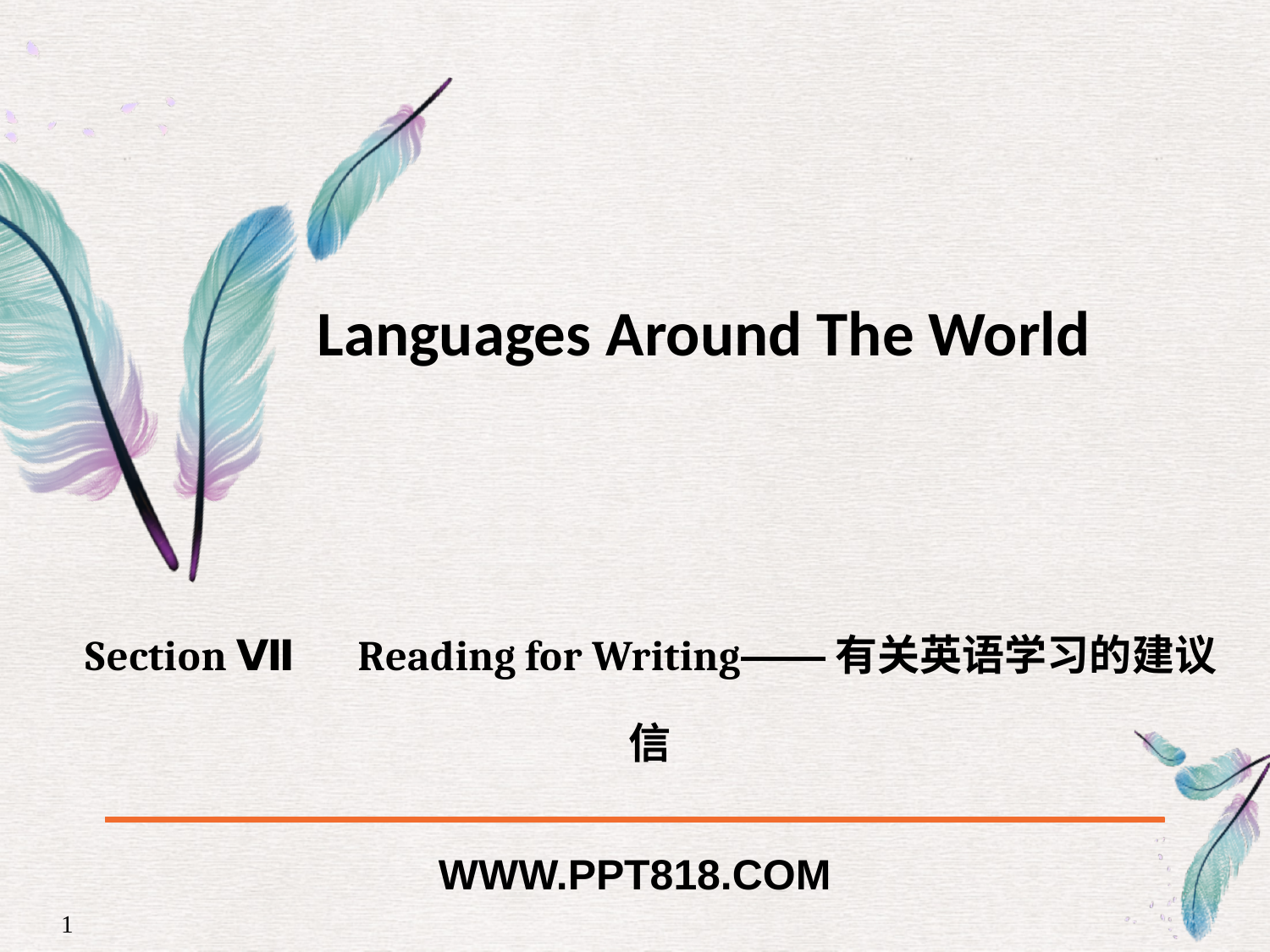

Languages Around The World
Section Ⅶ　Reading for Writing——有关英语学习的建议信
WWW.PPT818.COM